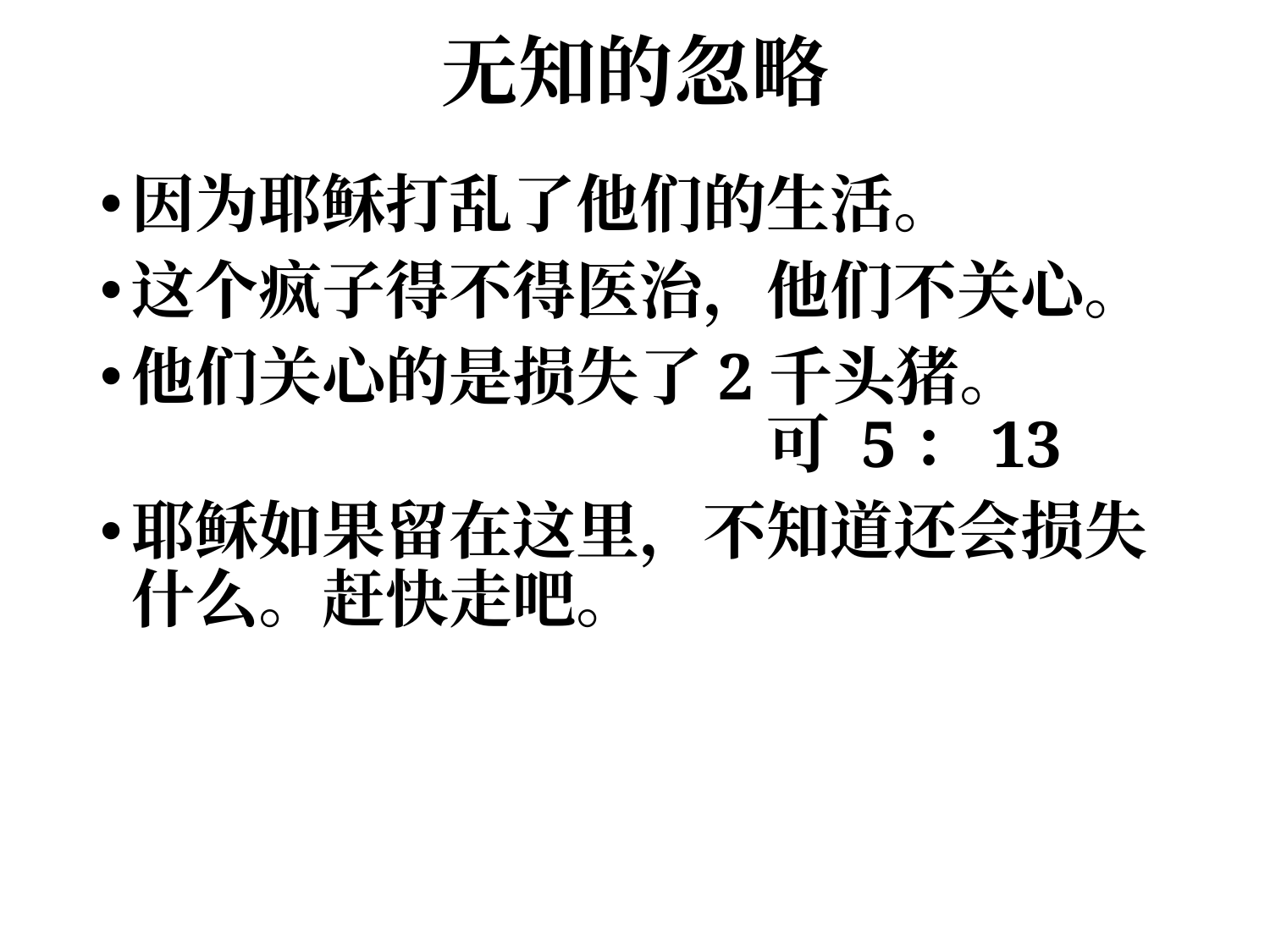

# 无知的忽略
因为耶稣打乱了他们的生活。
这个疯子得不得医治，他们不关心。
他们关心的是损失了2千头猪。						可 5：13
耶稣如果留在这里，不知道还会损失什么。赶快走吧。